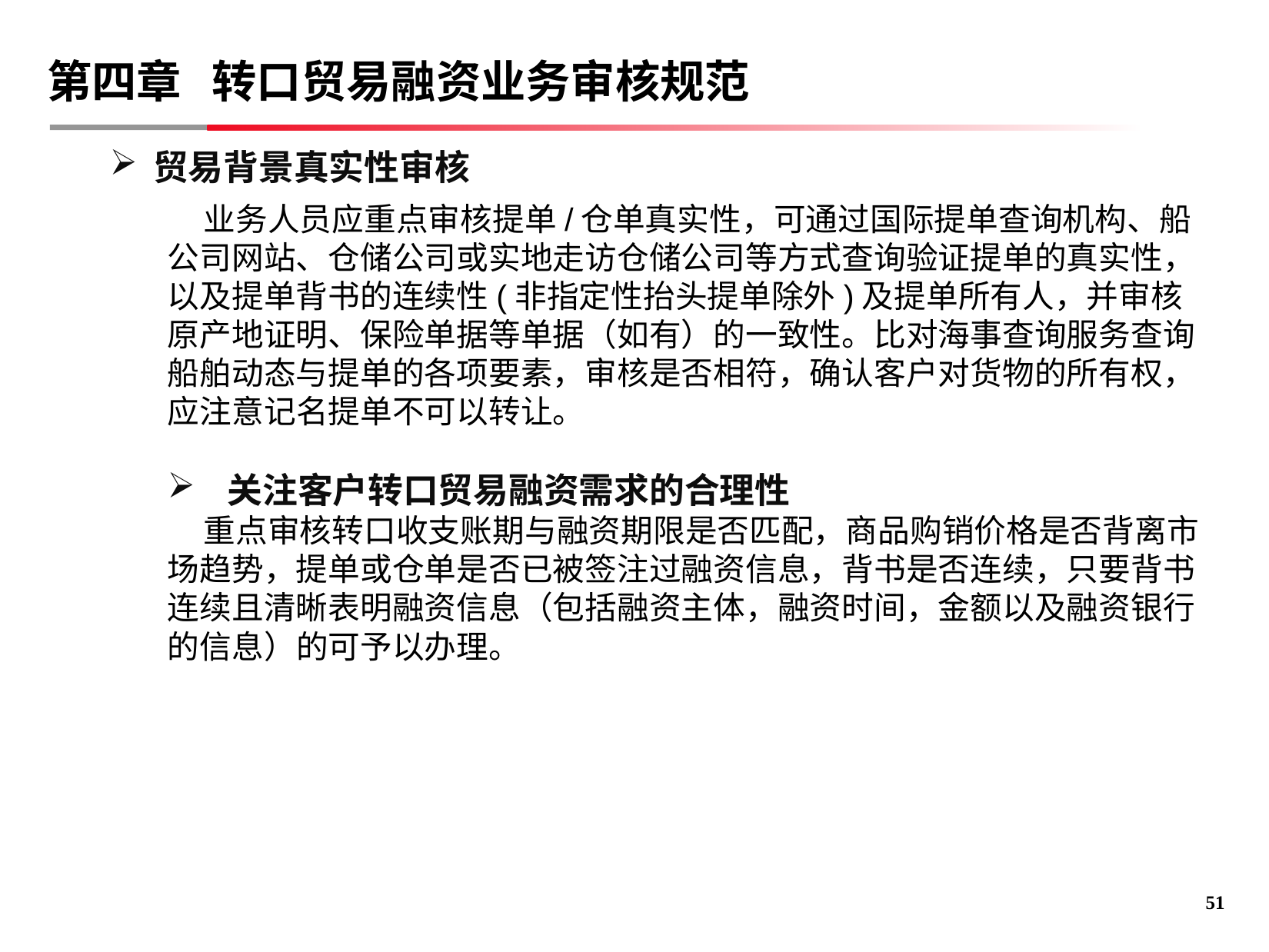

第四章   转口贸易融资业务审核规范
贸易背景真实性审核

    业务人员应重点审核提单/仓单真实性，可通过国际提单查询机构、船公司网站、仓储公司或实地走访仓储公司等方式查询验证提单的真实性，以及提单背书的连续性(非指定性抬头提单除外)及提单所有人，并审核原产地证明、保险单据等单据（如有）的一致性。比对海事查询服务查询船舶动态与提单的各项要素，审核是否相符，确认客户对货物的所有权，应注意记名提单不可以转让。

 关注客户转口贸易融资需求的合理性
    重点审核转口收支账期与融资期限是否匹配，商品购销价格是否背离市场趋势，提单或仓单是否已被签注过融资信息，背书是否连续，只要背书连续且清晰表明融资信息（包括融资主体，融资时间，金额以及融资银行的信息）的可予以办理。

51